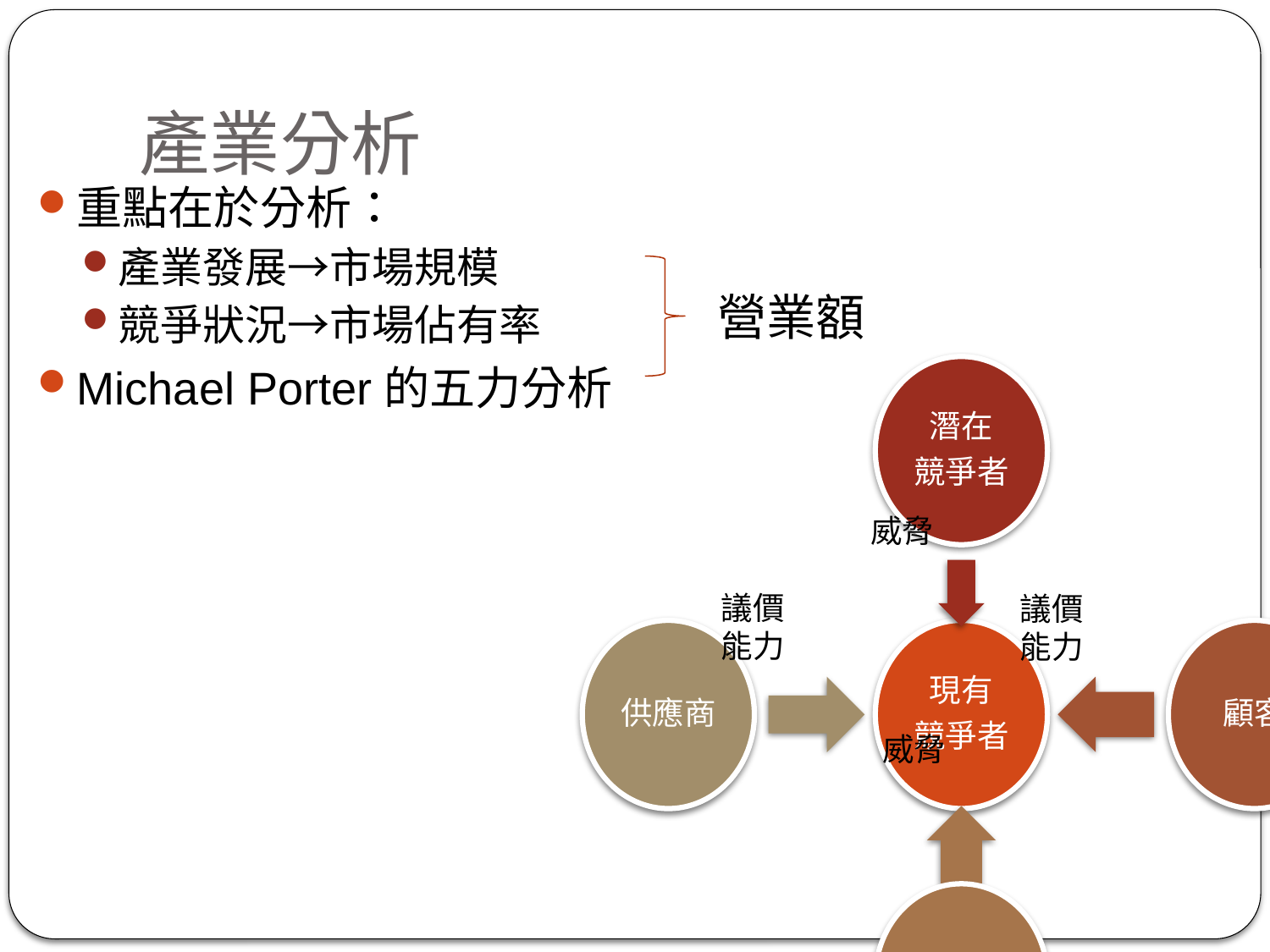

# 產業分析
重點在於分析：
產業發展→市場規模
競爭狀況→市場佔有率
Michael Porter的五力分析

營業額
現有
競爭者

潛在
競爭者

顧客

替代品

供應商
威脅
議價能力
議價能力
威脅